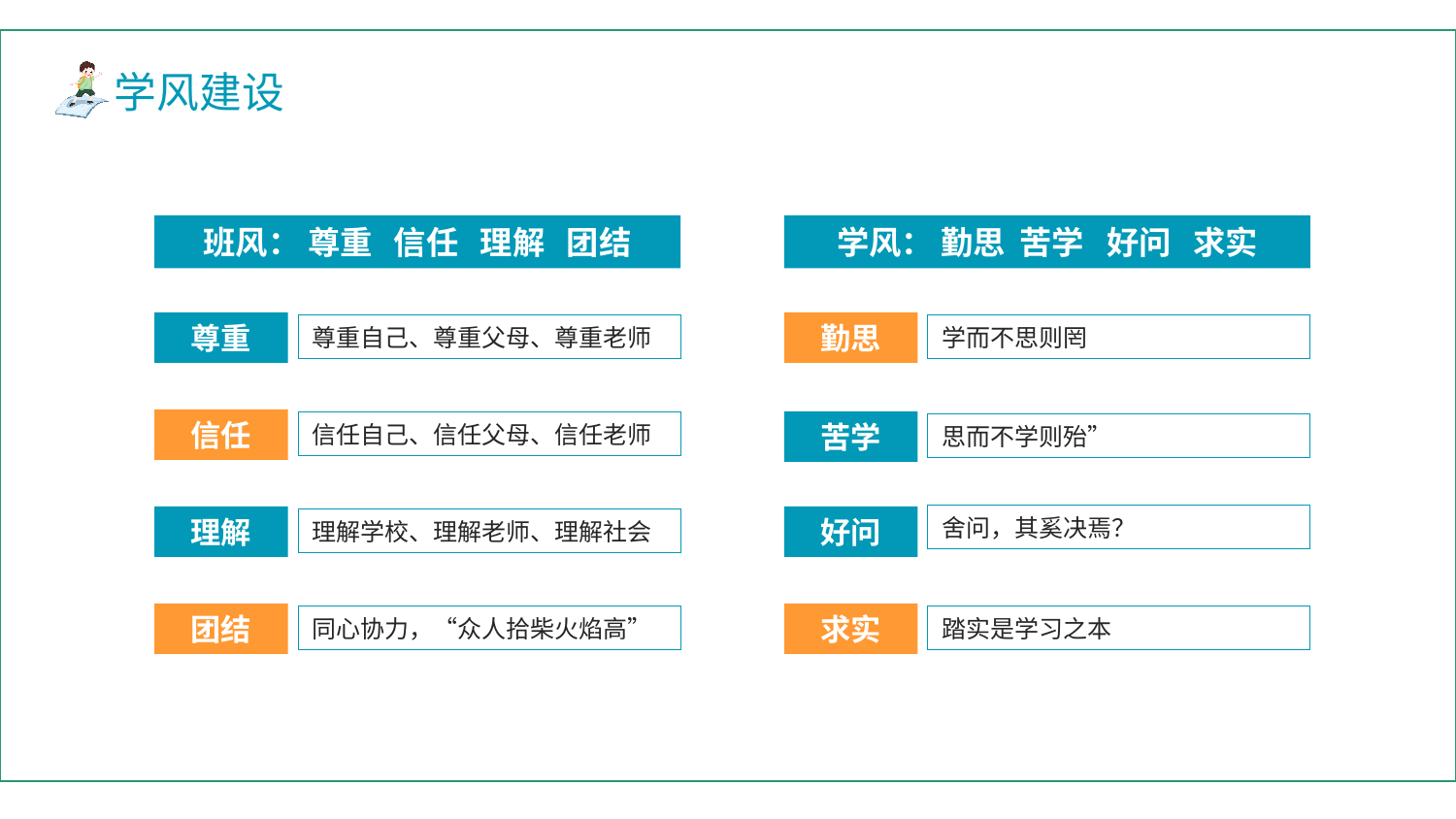

班风： 尊重   信任   理解   团结
学风： 勤思  苦学   好问   求实
尊重
尊重自己、尊重父母、尊重老师
勤思
学而不思则罔
信任
信任自己、信任父母、信任老师
苦学
思而不学则殆”
舍问，其奚决焉？
好问
理解
理解学校、理解老师、理解社会
团结
同心协力，“众人拾柴火焰高”
求实
踏实是学习之本